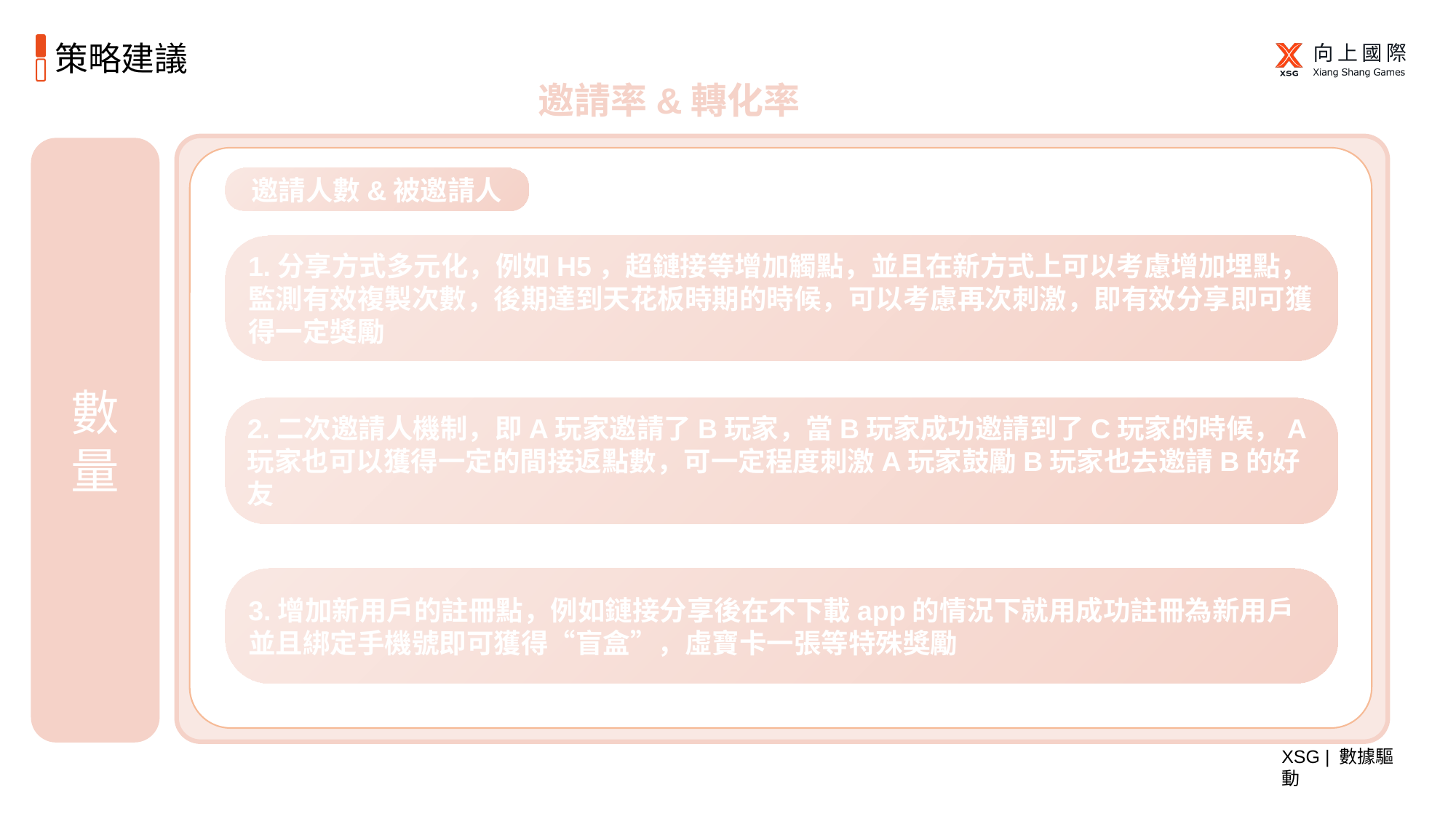

# 策略建議
邀請率&轉化率

數量

邀請人數&被邀請人
1.分享方式多元化，例如H5，超鏈接等增加觸點，並且在新方式上可以考慮增加埋點，監測有效複製次數，後期達到天花板時期的時候，可以考慮再次刺激，即有效分享即可獲得一定獎勵
2.二次邀請人機制，即A玩家邀請了B玩家，當B玩家成功邀請到了C玩家的時候，A玩家也可以獲得一定的間接返點數，可一定程度刺激A玩家鼓勵B玩家也去邀請B的好友
3.增加新用戶的註冊點，例如鏈接分享後在不下載app的情況下就用成功註冊為新用戶並且綁定手機號即可獲得“盲盒”，虛寶卡一張等特殊獎勵